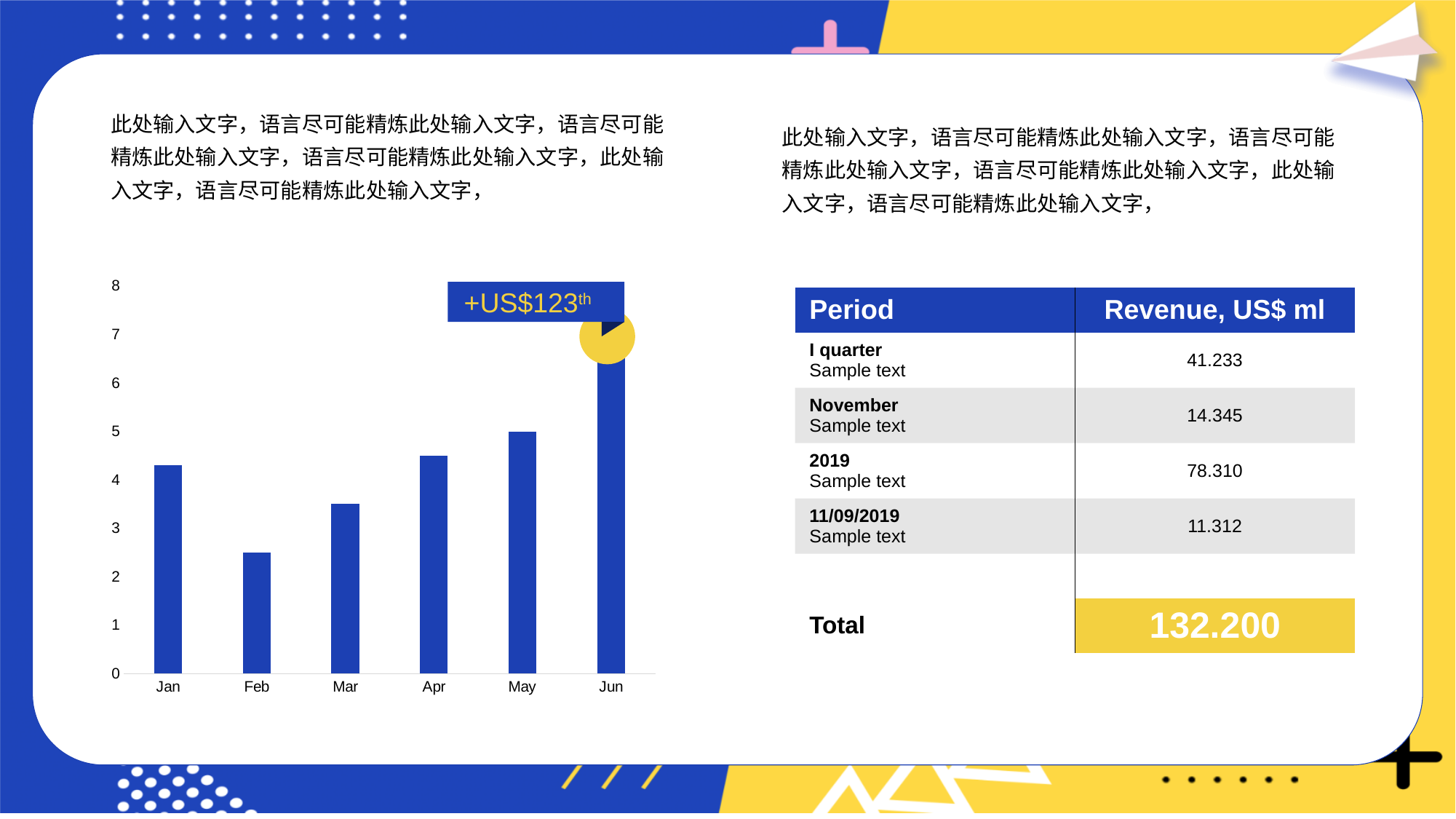

此处输入文字，语言尽可能精炼此处输入文字，语言尽可能精炼此处输入文字，语言尽可能精炼此处输入文字，此处输入文字，语言尽可能精炼此处输入文字，
此处输入文字，语言尽可能精炼此处输入文字，语言尽可能精炼此处输入文字，语言尽可能精炼此处输入文字，此处输入文字，语言尽可能精炼此处输入文字，

### Chart

| Category | Income |
|---|---|
| Jan | 4.3 |
| Feb | 2.5 |
| Mar | 3.5 |
| Apr | 4.5 |
| May | 5.0 |
| Jun | 7.0 |
+US$123th

| Period | Revenue, US$ ml |
| --- | --- |
| I quarter Sample text | 41.233 |
| November Sample text | 14.345 |
| 2019 Sample text | 78.310 |
| 11/09/2019 Sample text | 11.312 |
|  |  |
| Total | 132.200 |